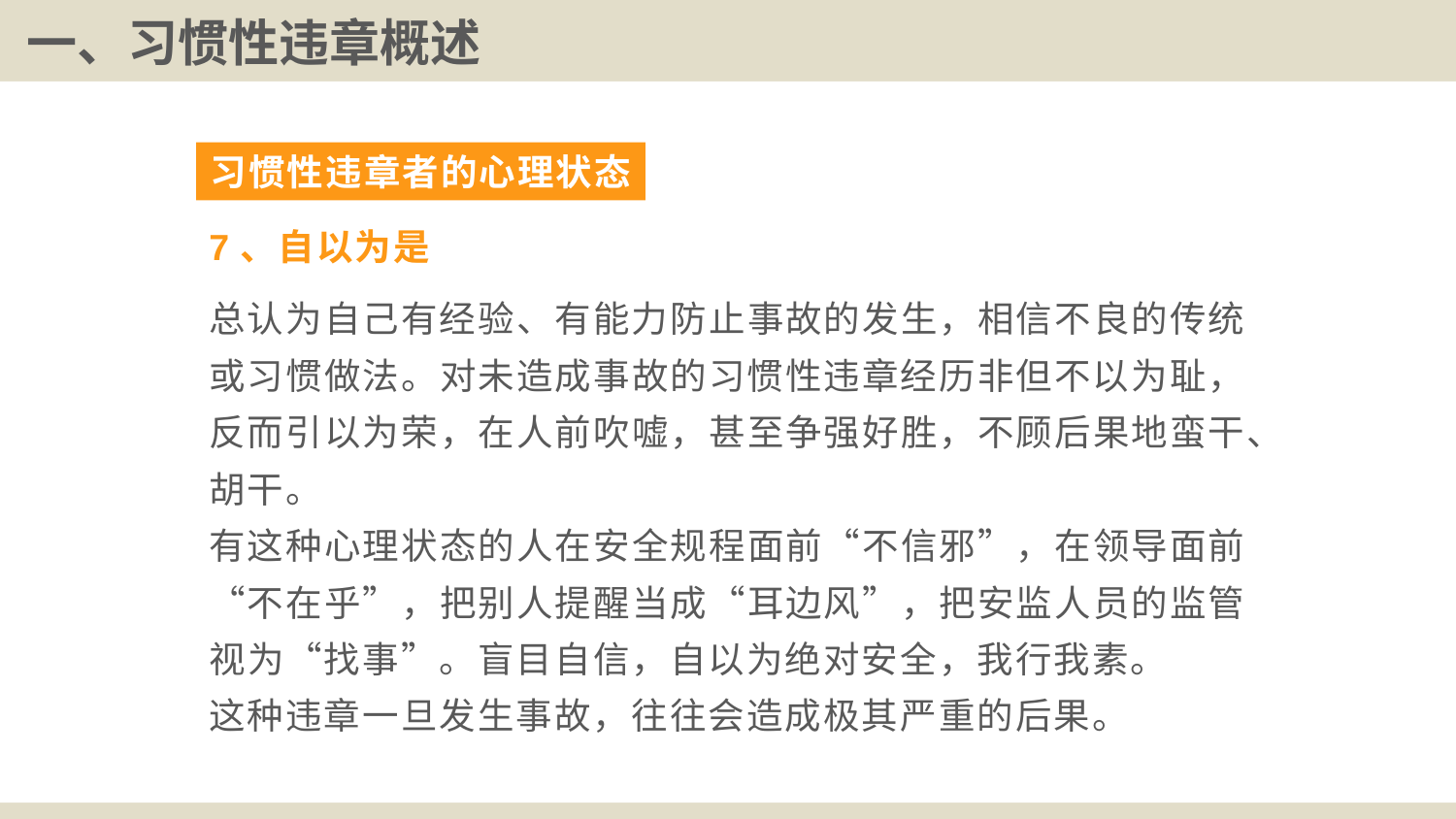

# 一、习惯性违章概述
习惯性违章者的心理状态
7、自以为是
总认为自己有经验、有能力防止事故的发生，相信不良的传统或习惯做法。对未造成事故的习惯性违章经历非但不以为耻，反而引以为荣，在人前吹嘘，甚至争强好胜，不顾后果地蛮干、胡干。
有这种心理状态的人在安全规程面前“不信邪”，在领导面前“不在乎”，把别人提醒当成“耳边风”，把安监人员的监管视为“找事”。盲目自信，自以为绝对安全，我行我素。
这种违章一旦发生事故，往往会造成极其严重的后果。